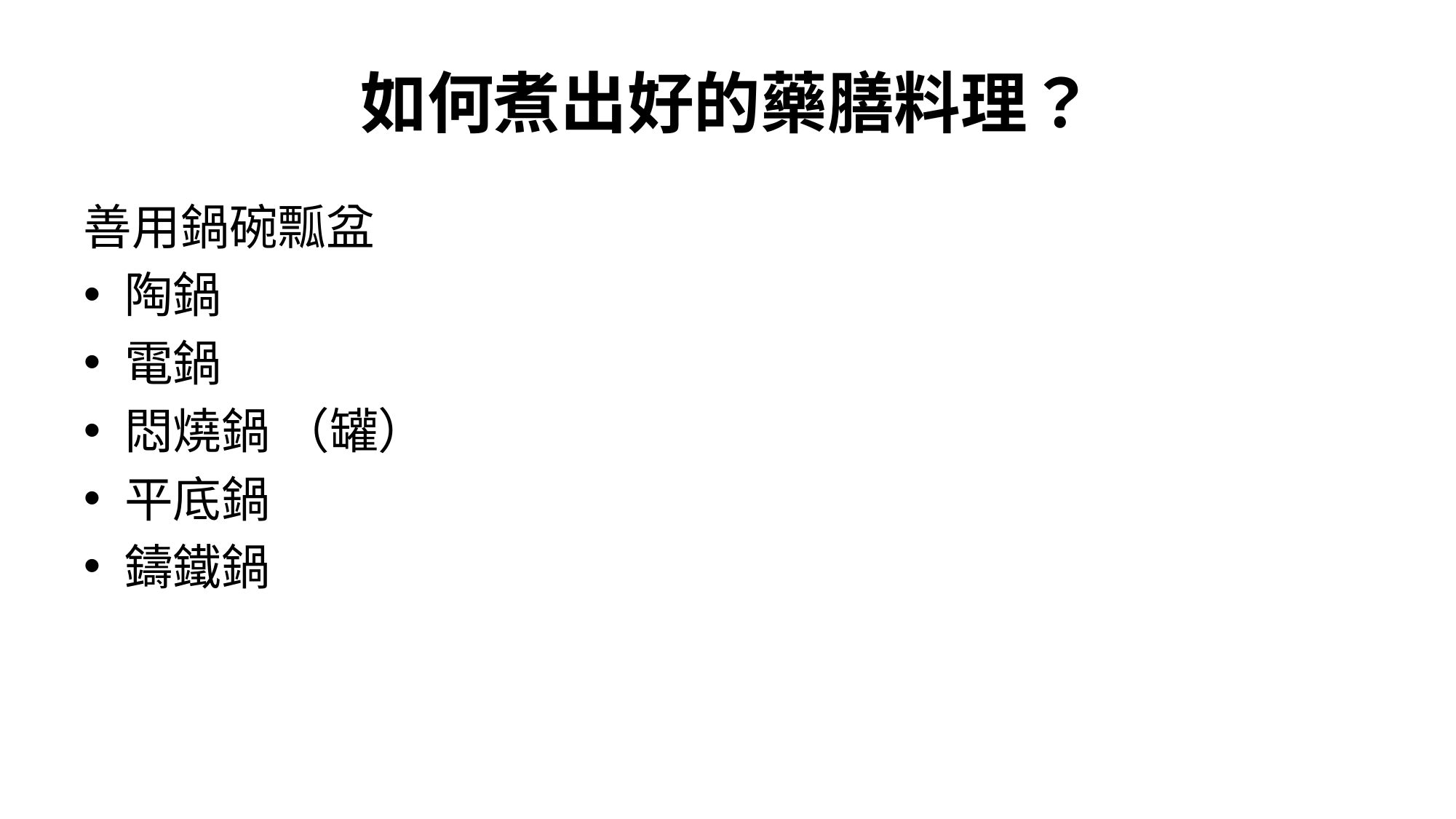

# 如何煮出好的藥膳料理？
善用鍋碗瓢盆
陶鍋
電鍋
悶燒鍋 （罐）
平底鍋
鑄鐵鍋